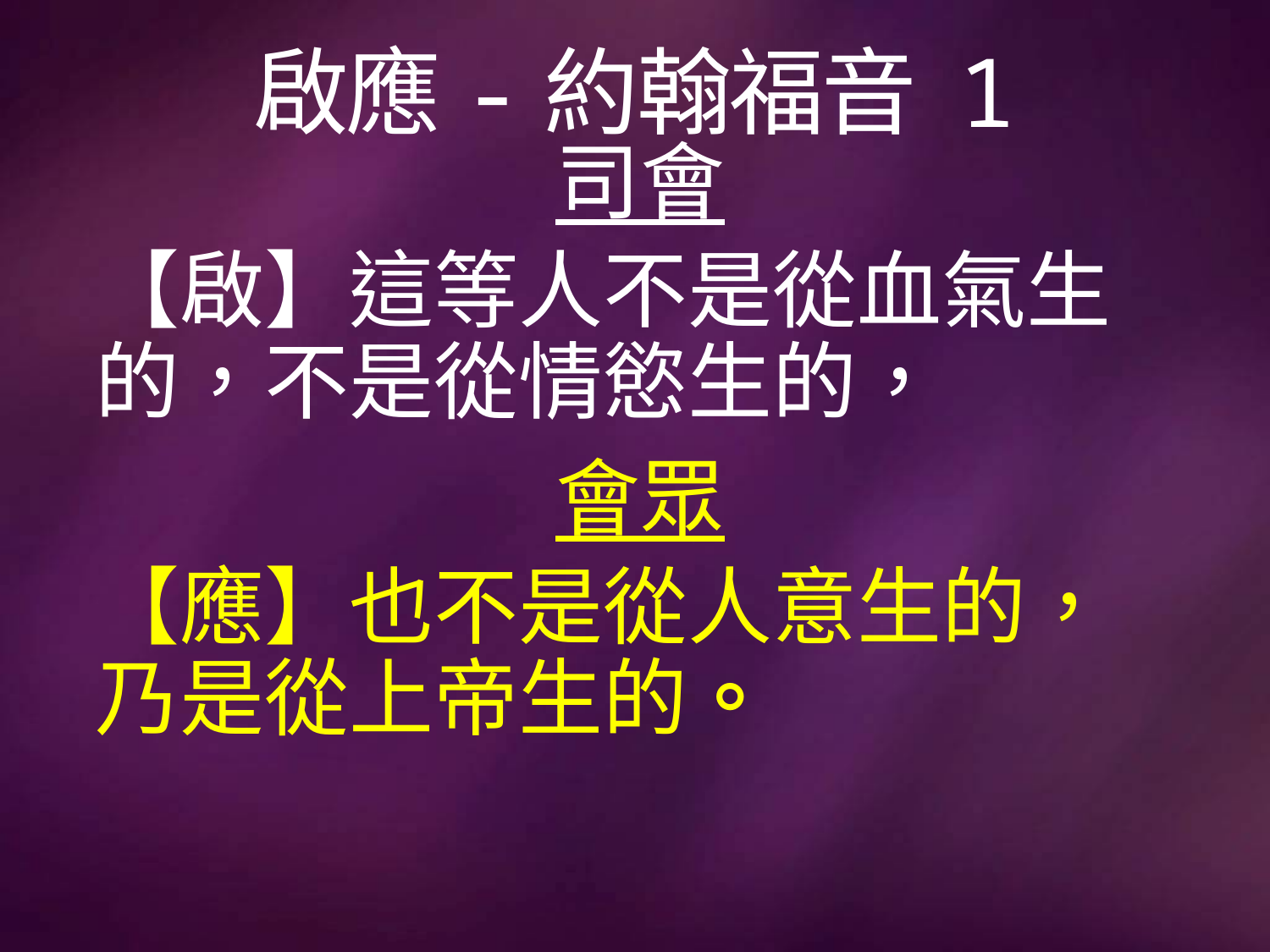

# 啟應-約翰福音 1
司會
【啟】這等人不是從血氣生的，不是從情慾生的，

會眾
【應】也不是從人意生的，乃是從上帝生的。